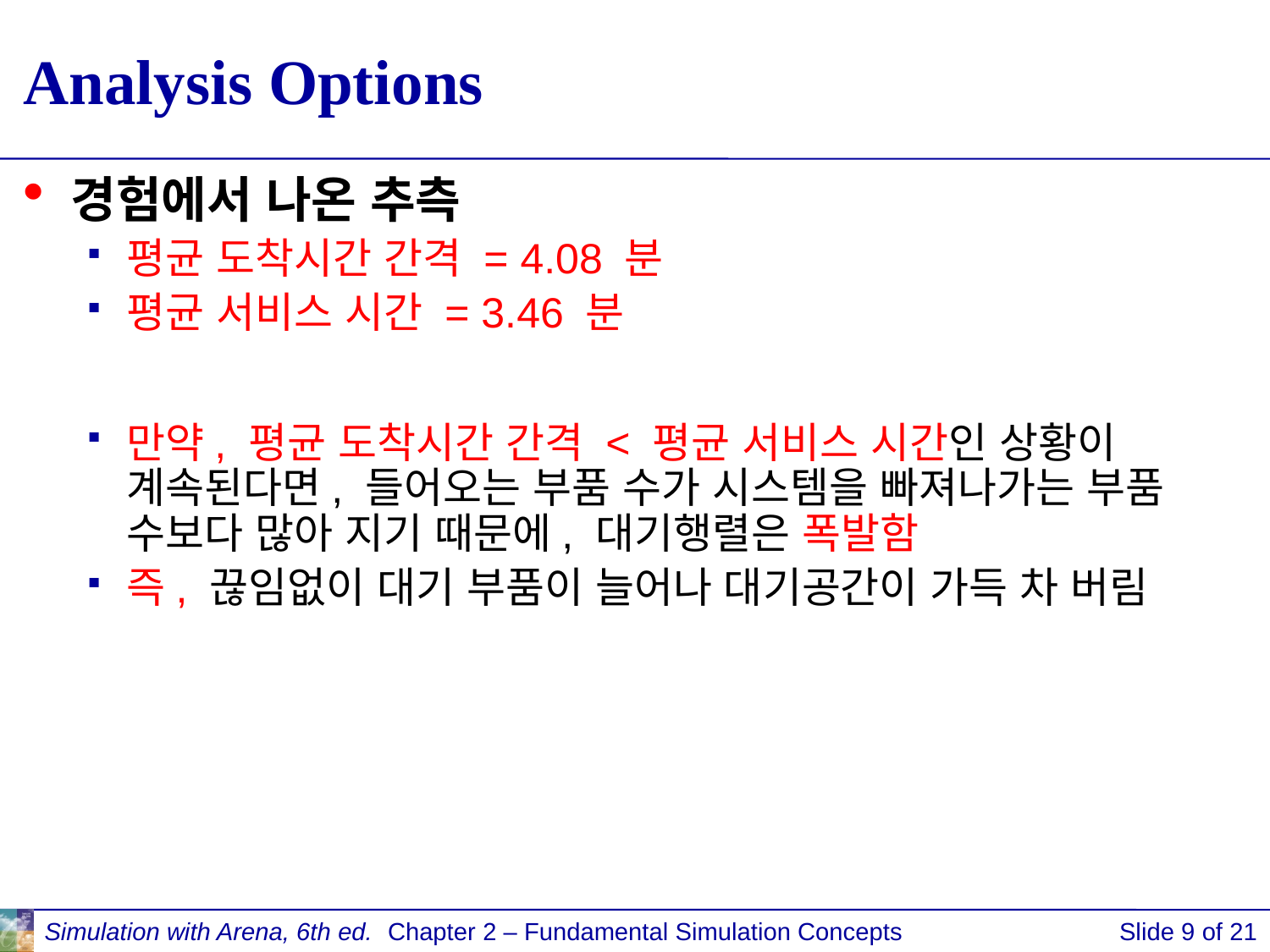

# Analysis Options
경험에서 나온 추측
평균 도착시간 간격 = 4.08 분
평균 서비스 시간 = 3.46 분

만약, 평균 도착시간 간격 < 평균 서비스 시간인 상황이 계속된다면, 들어오는 부품 수가 시스템을 빠져나가는 부품 수보다 많아 지기 때문에, 대기행렬은 폭발함
즉, 끊임없이 대기 부품이 늘어나 대기공간이 가득 차 버림
Simulation with Arena, 6th ed.
Chapter 2 – Fundamental Simulation Concepts
Slide 9 of 21